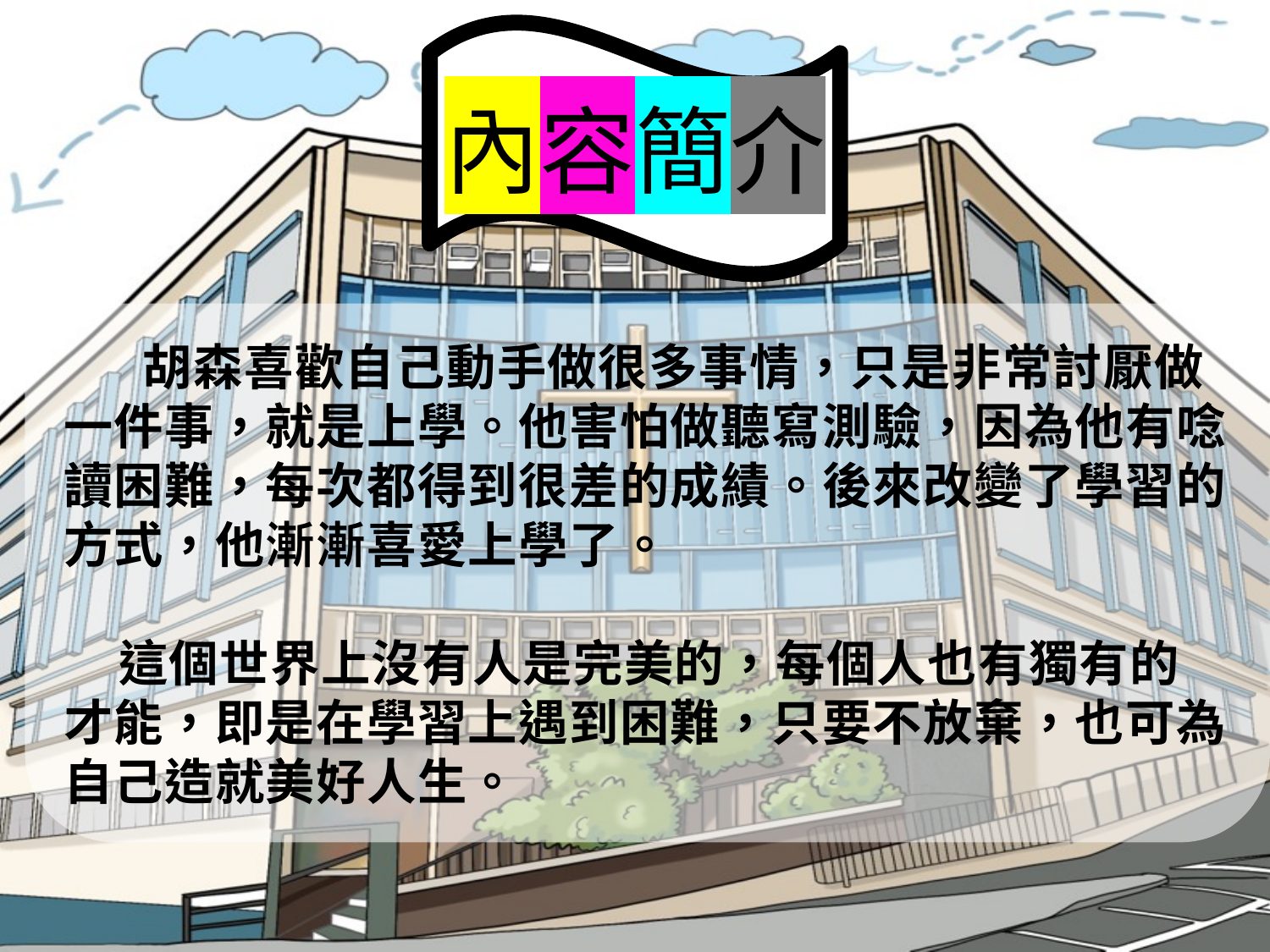

內容簡介
 胡森喜歡自己動手做很多事情，只是非常討厭做一件事，就是上學。他害怕做聽寫測驗，因為他有唸讀困難，每次都得到很差的成績。後來改變了學習的方式，他漸漸喜愛上學了。

這個世界上沒有人是完美的，每個人也有獨有的才能，即是在學習上遇到困難，只要不放棄，也可為自己造就美好人生。